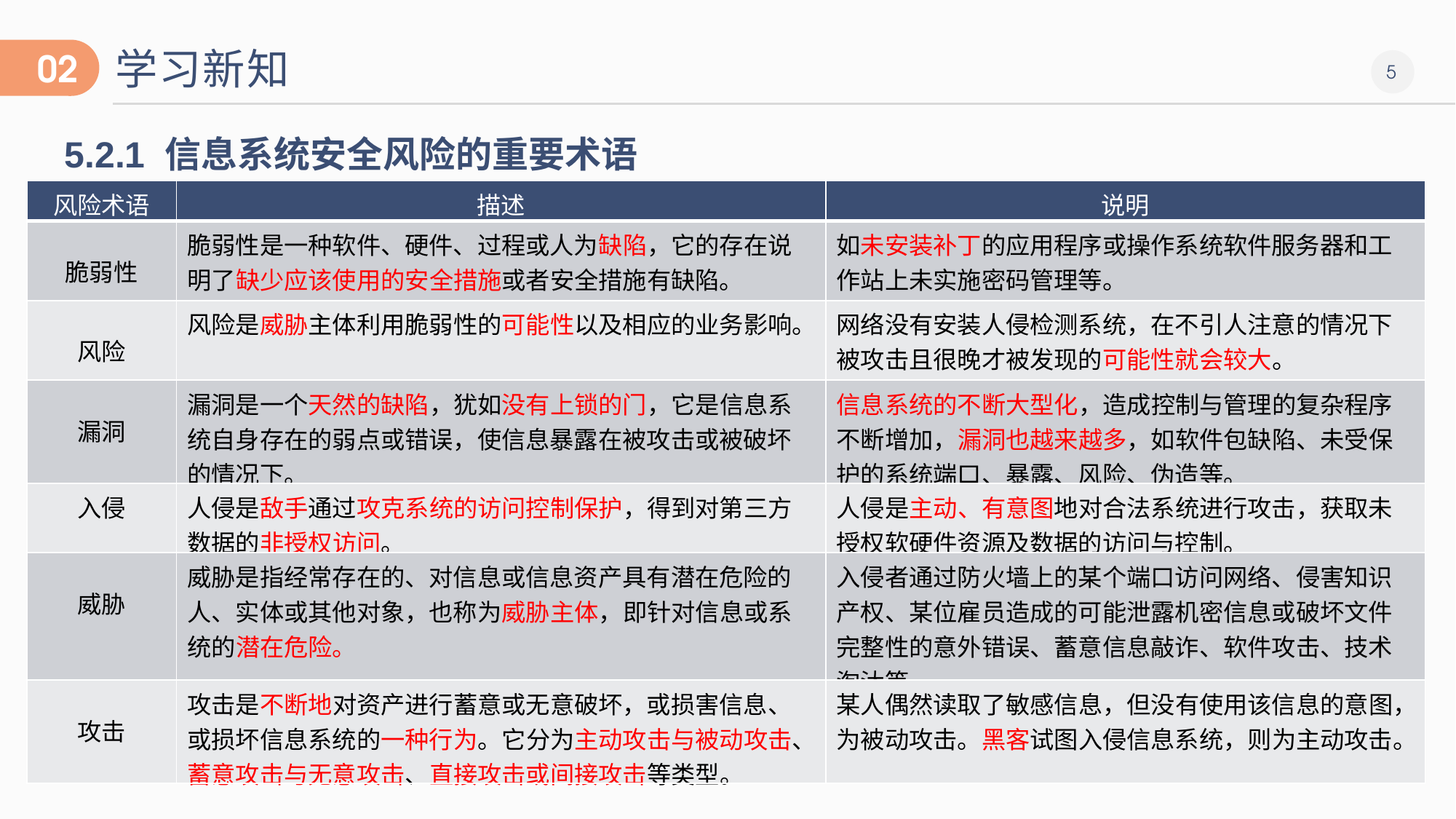

学习新知

02
5.2.1 信息系统安全风险的重要术语
| 风险术语 | 描述 | 说明 |
| --- | --- | --- |
| 脆弱性 | 脆弱性是一种软件、硬件、过程或人为缺陷，它的存在说明了缺少应该使用的安全措施或者安全措施有缺陷。 | 如未安装补丁的应用程序或操作系统软件服务器和工作站上未实施密码管理等。 |
| 风险 | 风险是威胁主体利用脆弱性的可能性以及相应的业务影响。 | 网络没有安装人侵检测系统，在不引人注意的情况下被攻击且很晚才被发现的可能性就会较大。 |
| 漏洞 | 漏洞是一个天然的缺陷，犹如没有上锁的门，它是信息系统自身存在的弱点或错误，使信息暴露在被攻击或被破坏的情况下。 | 信息系统的不断大型化，造成控制与管理的复杂程序不断增加，漏洞也越来越多，如软件包缺陷、未受保护的系统端口、暴露、风险、伪造等。 |
| 入侵 | 人侵是敌手通过攻克系统的访问控制保护，得到对第三方数据的非授权访问。 | 人侵是主动、有意图地对合法系统进行攻击，获取未授权软硬件资源及数据的访问与控制。 |
| 威胁 | 威胁是指经常存在的、对信息或信息资产具有潜在危险的人、实体或其他对象，也称为威胁主体，即针对信息或系统的潜在危险。 | 入侵者通过防火墙上的某个端口访问网络、侵害知识产权、某位雇员造成的可能泄露机密信息或破坏文件完整性的意外错误、蓄意信息敲诈、软件攻击、技术淘汰等。 |
| 攻击 | 攻击是不断地对资产进行蓄意或无意破坏，或损害信息、或损坏信息系统的一种行为。它分为主动攻击与被动攻击、蓄意攻击与无意攻击、直接攻击或间接攻击等类型。 | 某人偶然读取了敏感信息，但没有使用该信息的意图，为被动攻击。黑客试图入侵信息系统，则为主动攻击。 |